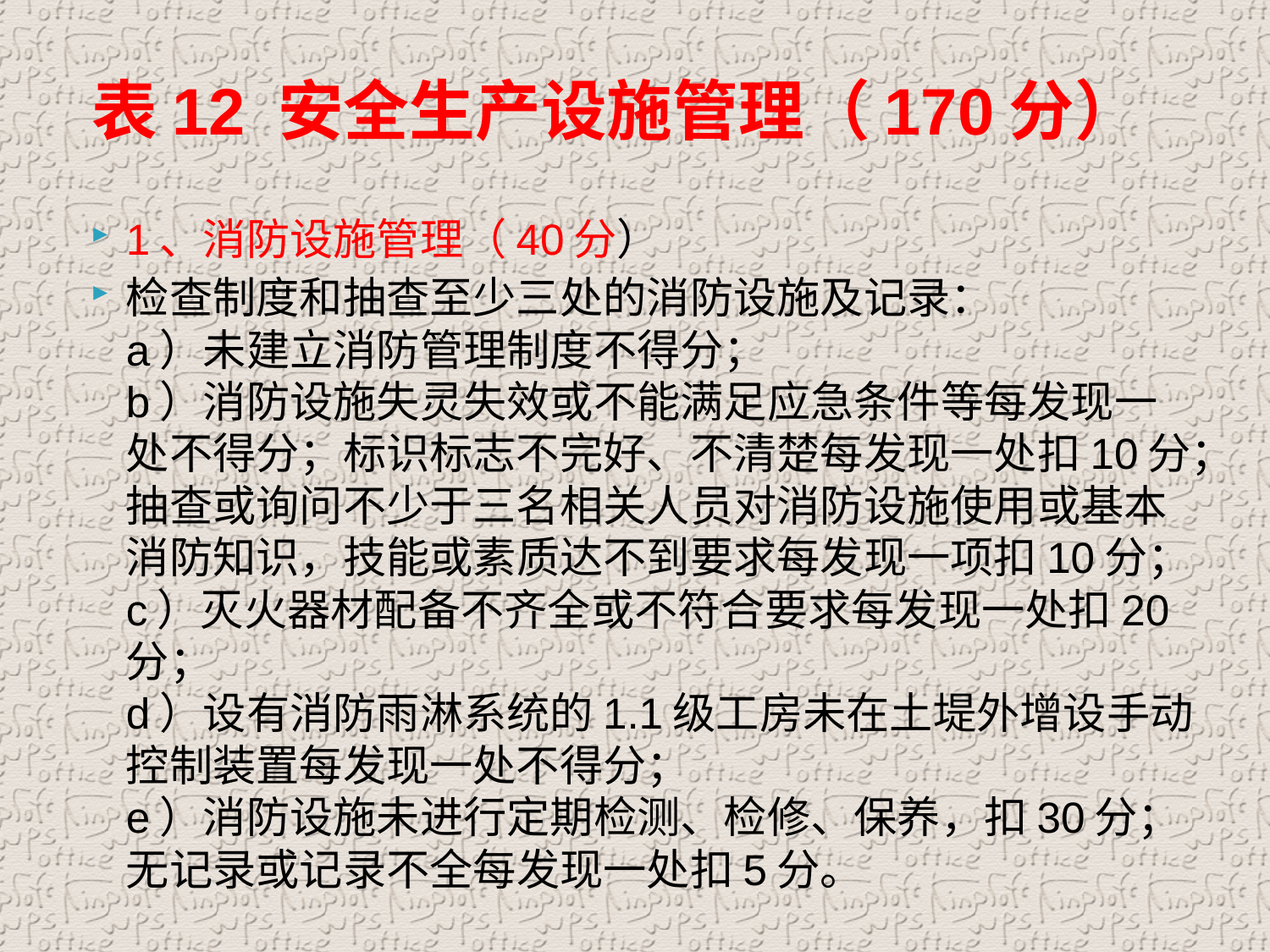

# 表12 安全生产设施管理（170分）
1、消防设施管理（40分）
检查制度和抽查至少三处的消防设施及记录：
a）未建立消防管理制度不得分；
b）消防设施失灵失效或不能满足应急条件等每发现一处不得分；标识标志不完好、不清楚每发现一处扣10分；抽查或询问不少于三名相关人员对消防设施使用或基本消防知识，技能或素质达不到要求每发现一项扣10分；
c）灭火器材配备不齐全或不符合要求每发现一处扣20分；
d）设有消防雨淋系统的1.1级工房未在土堤外增设手动控制装置每发现一处不得分；
e）消防设施未进行定期检测、检修、保养，扣30分；无记录或记录不全每发现一处扣5分。